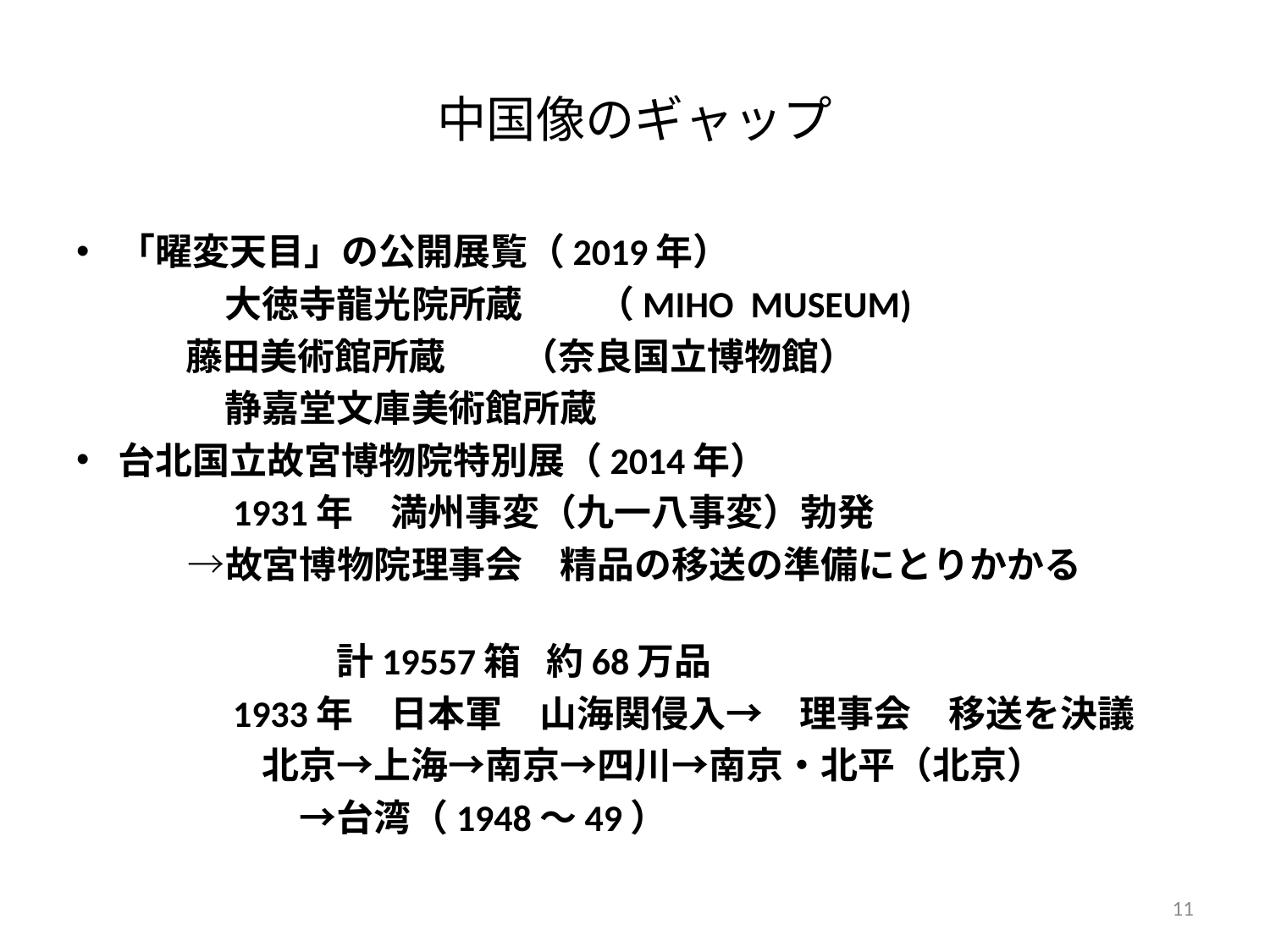

# 中国像のギャップ
「曜変天目」の公開展覧（2019年）
　　　　大徳寺龍光院所蔵　　（MIHO  MUSEUM)
            藤田美術館所蔵　　（奈良国立博物館）
　　　　静嘉堂文庫美術館所蔵
台北国立故宮博物院特別展（2014年）
　　　　1931年　満州事変（九一八事変）勃発
　　　→故宮博物院理事会　精品の移送の準備にとりかかる
　　　　　　　計19557箱   約68万品
　　　　1933年　日本軍　山海関侵入→　理事会　移送を決議
　　　　　北京→上海→南京→四川→南京・北平（北京）
　　　　　　→台湾（1948～49）

11